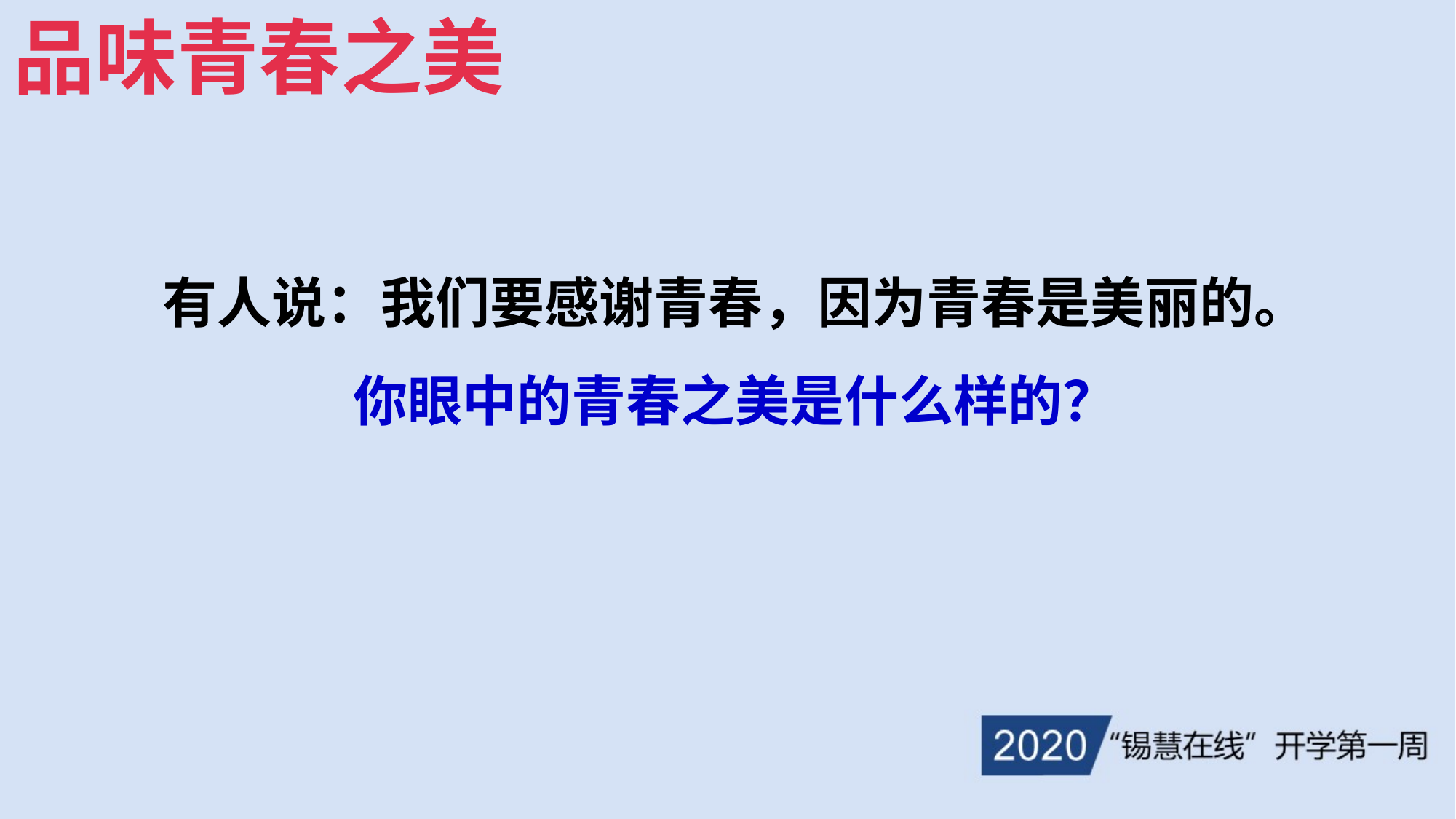

品味青春之美
有人说：我们要感谢青春，因为青春是美丽的。
你眼中的青春之美是什么样的？